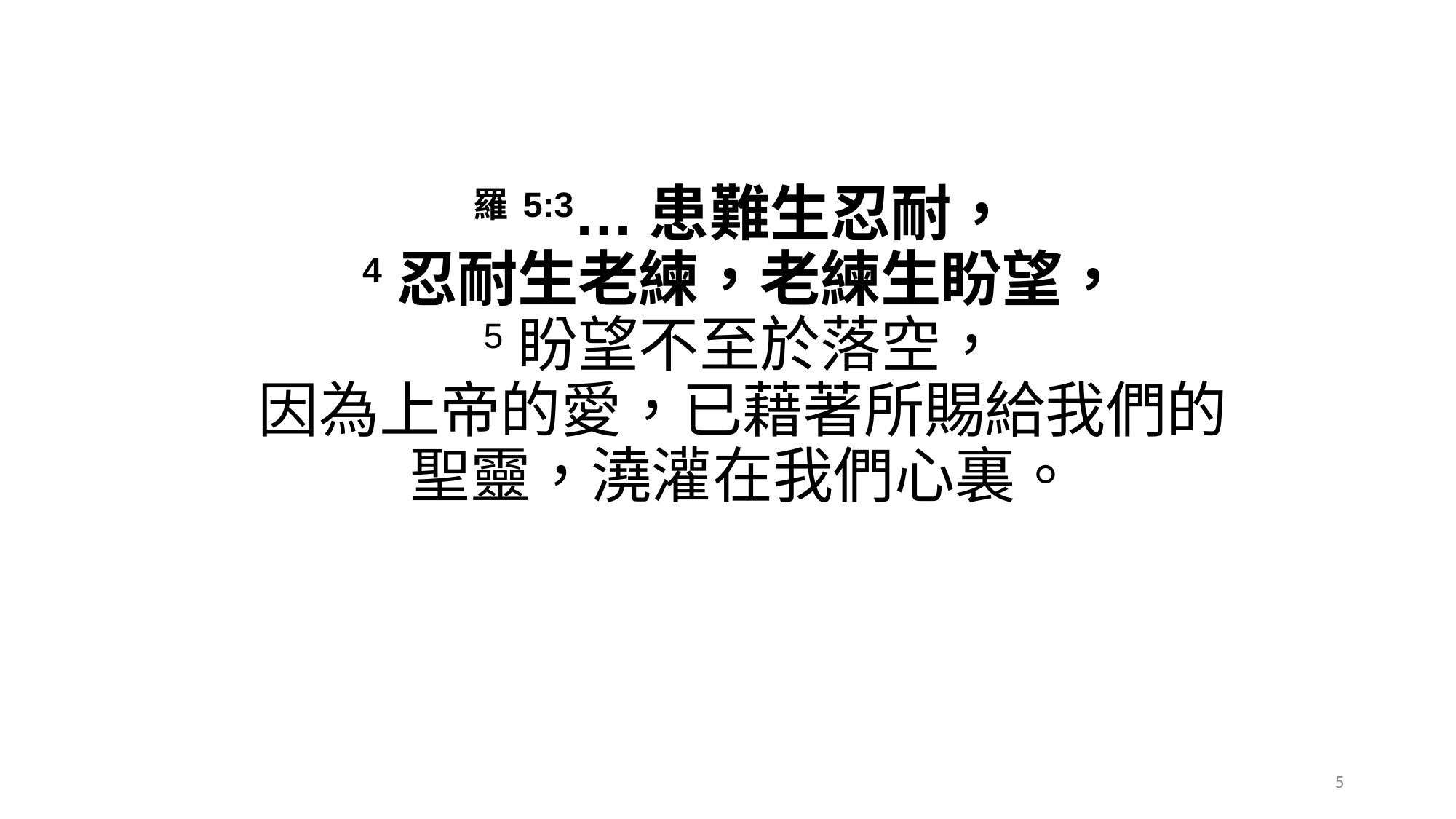

羅5:3…患難生忍耐，
4忍耐生老練，老練生盼望，
5盼望不至於落空，
因為上帝的愛，已藉著所賜給我們的聖靈，澆灌在我們心裏。
5